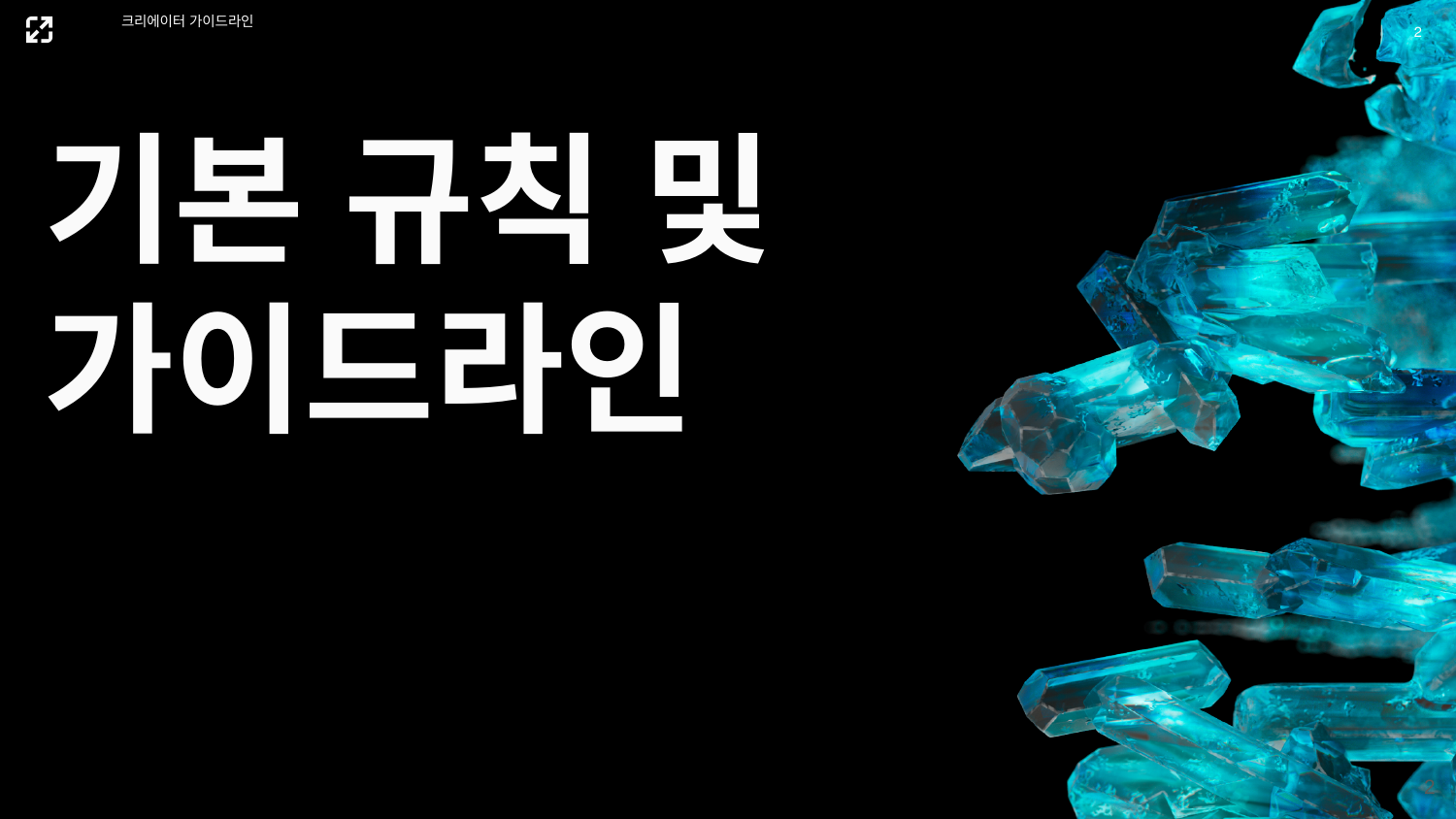

2
크리에이터 가이드라인
기본 규칙 및 가이드라인
2